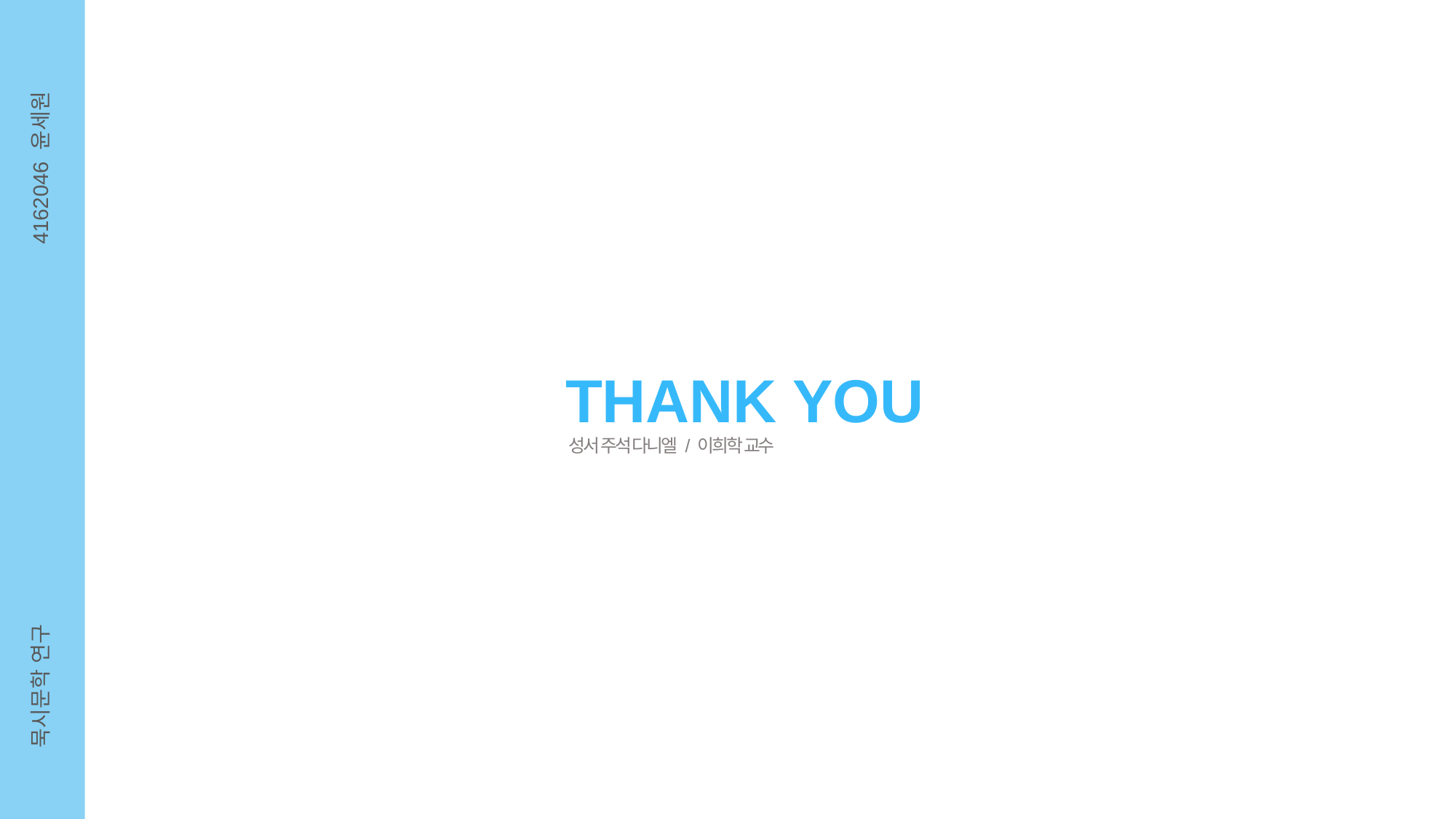

4162046 윤세원
THANK YOU
성서 주석 다니엘 / 이희학 교수
묵시문학 연구